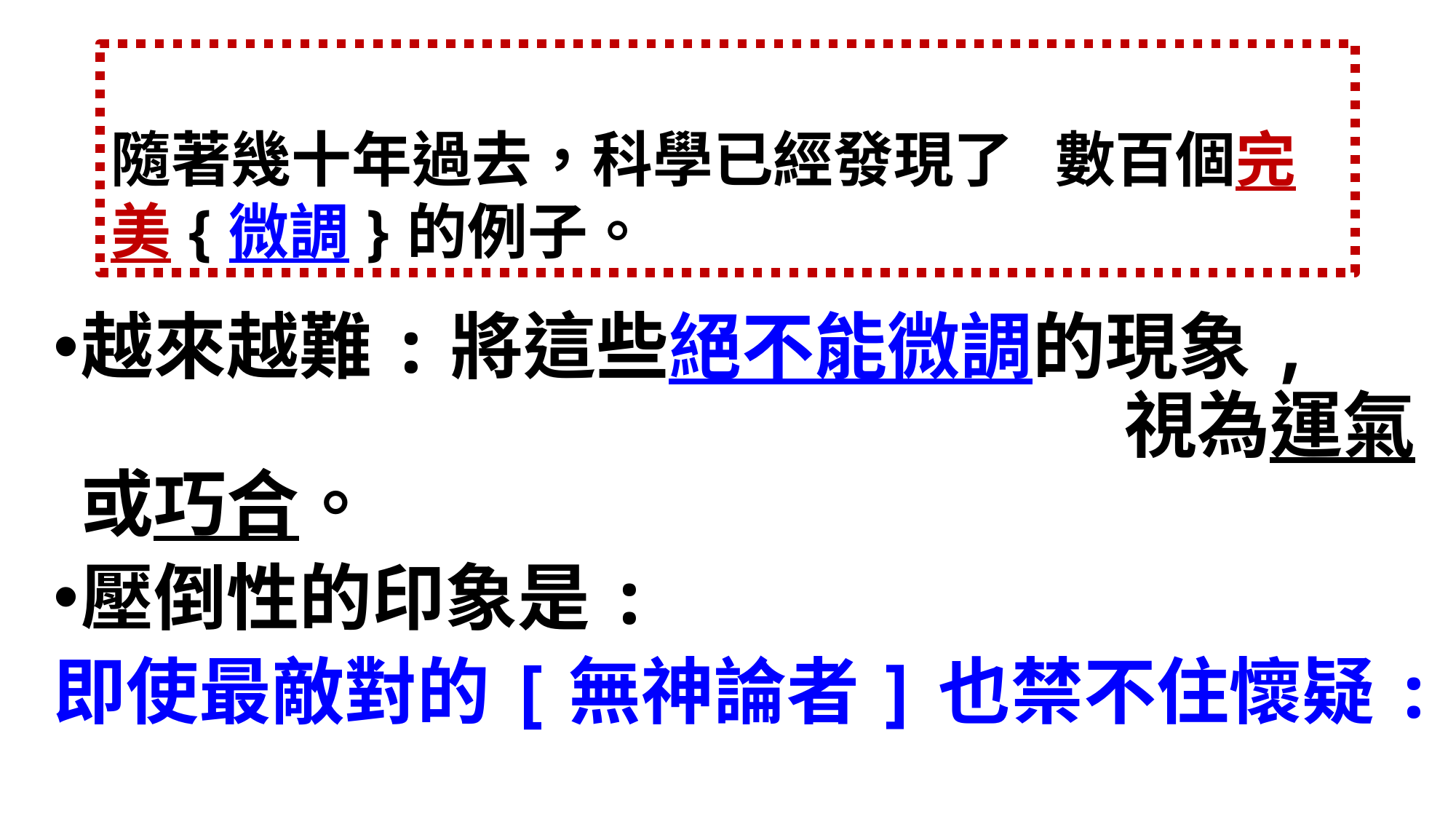

# 隨著幾十年過去，科學已經發現了   數百個完美{微調}的例子。

越來越難:將這些絕不能微調的現象,                     			 視為運氣或巧合。
壓倒性的印象是:
即使最敵對的[無神論者]也禁不住懷疑:
這一切宇宙的現象,是否被故意設計成這樣。